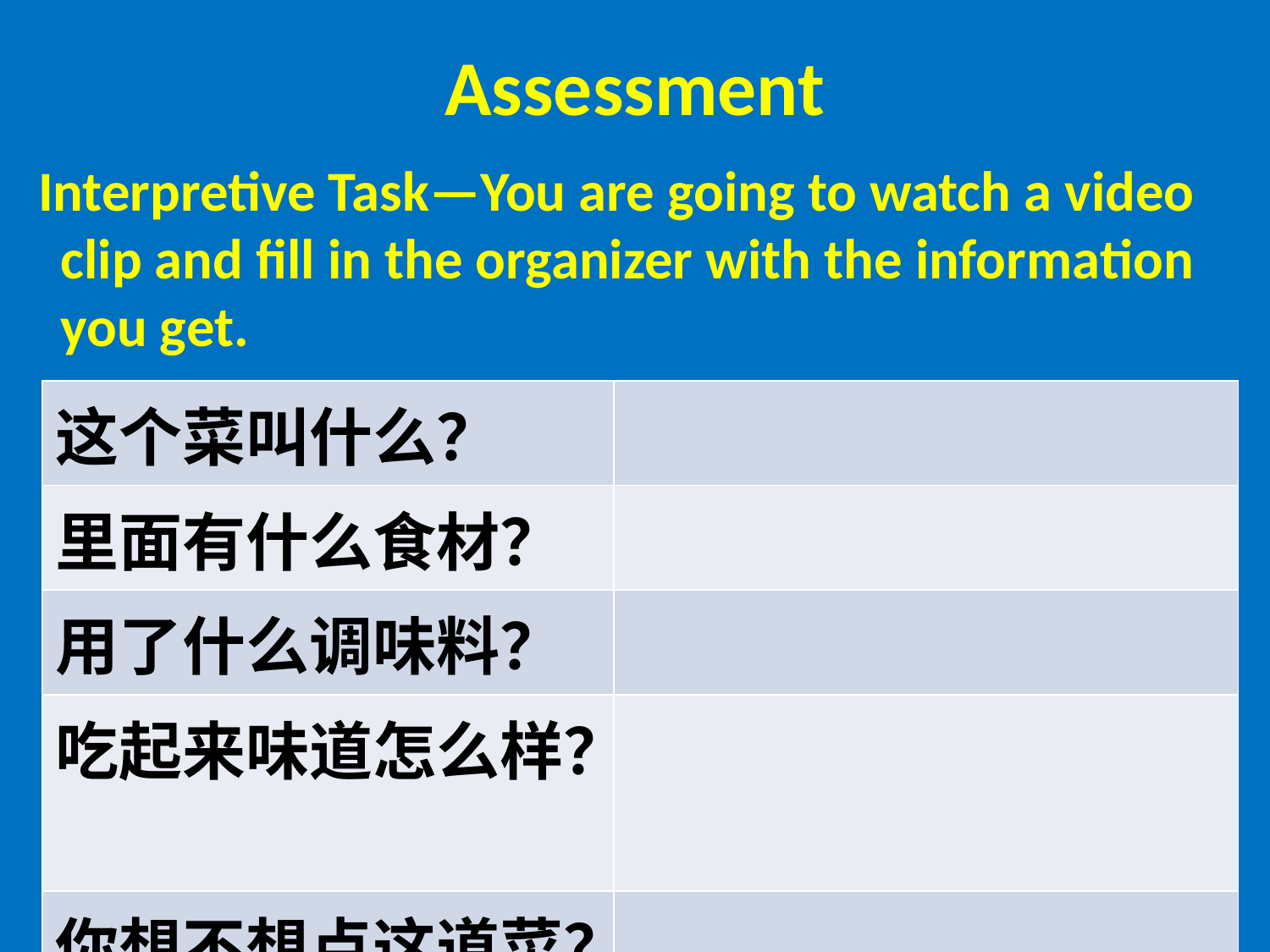

# Assessment
  Interpretive Task—You are going to watch a video clip and fill in the organizer with the information you get.

| 这个菜叫什么？ |  |
| --- | --- |
| 里面有什么食材？ |  |
| 用了什么调味料？ |  |
| 吃起来味道怎么样？ |  |
| 你想不想点这道菜？ |  |